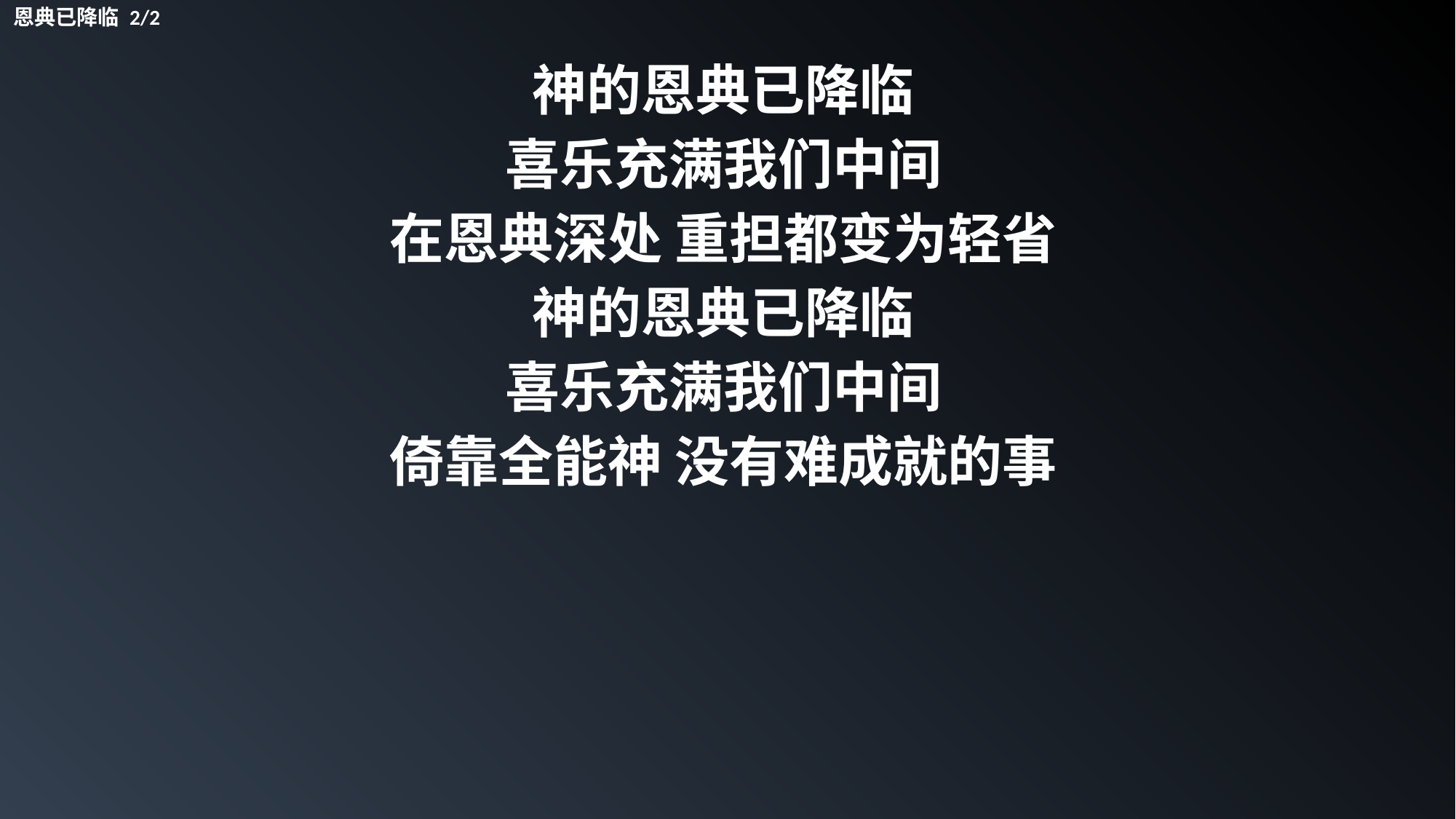

恩典已降临 2/2
神的恩典已降临
喜乐充满我们中间
在恩典深处 重担都变为轻省
神的恩典已降临
喜乐充满我们中间
倚靠全能神 没有难成就的事